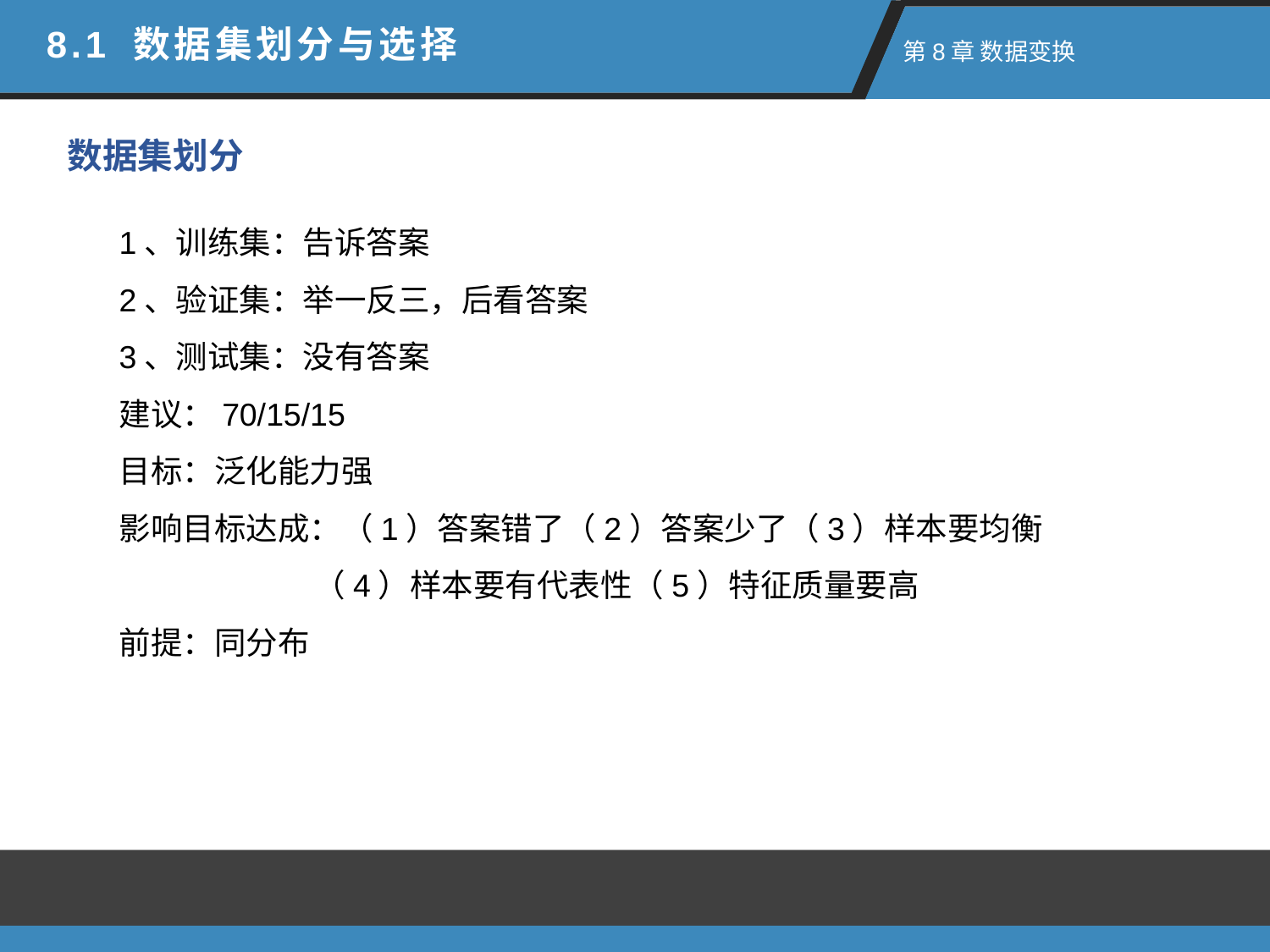

8.1 数据集划分与选择
  第8章 数据变换
数据集划分
1、训练集：告诉答案
2、验证集：举一反三，后看答案
3、测试集：没有答案
建议：70/15/15
目标：泛化能力强
影响目标达成：（1）答案错了（2）答案少了（3）样本要均衡
                          （4）样本要有代表性（5）特征质量要高
前提：同分布